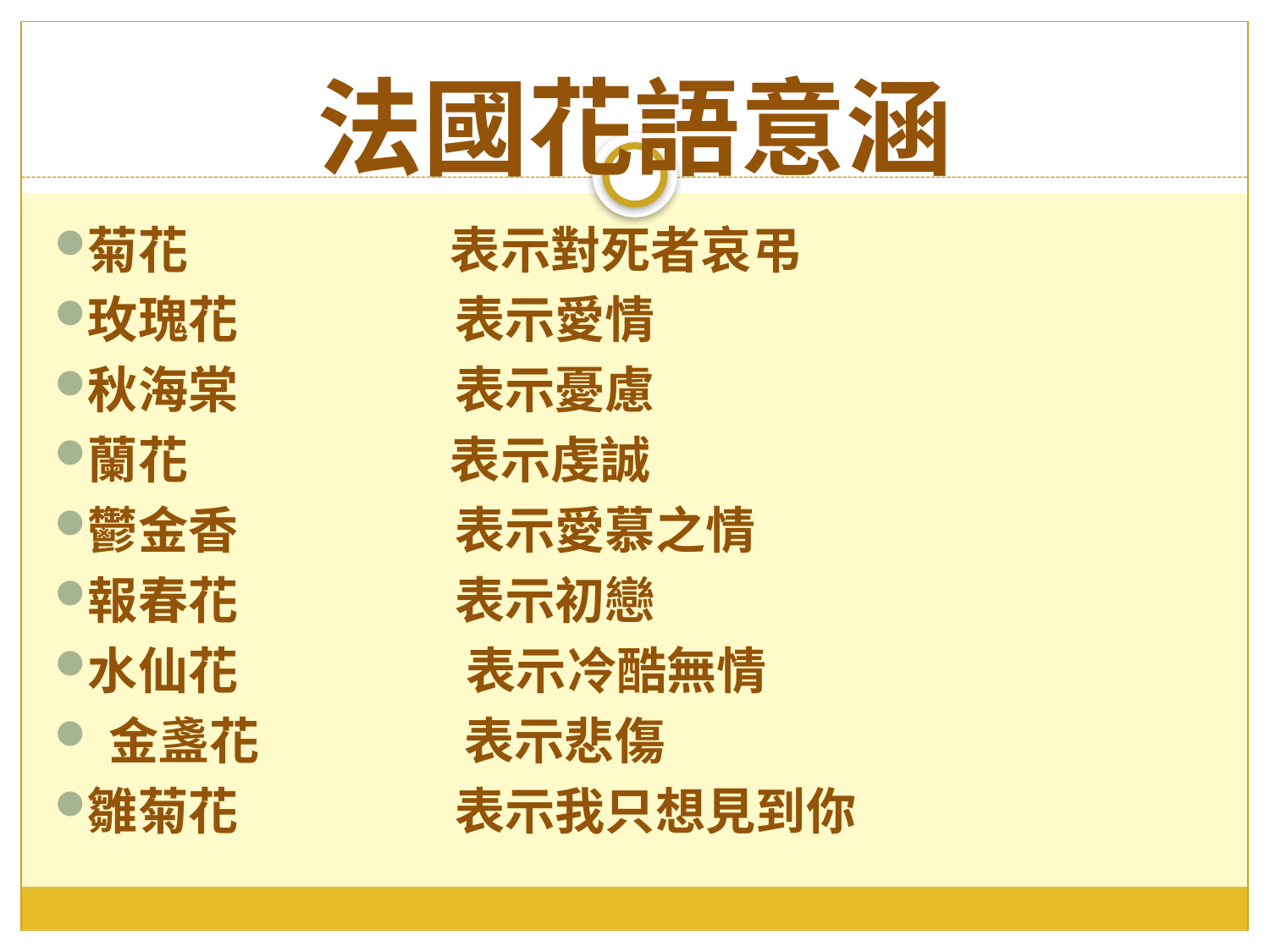

# 法國花語意涵
菊花                       表示對死者哀弔
玫瑰花                   表示愛情
秋海棠                   表示憂慮
蘭花                       表示虔誠
鬱金香                   表示愛慕之情
報春花                   表示初戀
水仙花                    表示冷酷無情
 金盞花                  表示悲傷
雛菊花                   表示我只想見到你